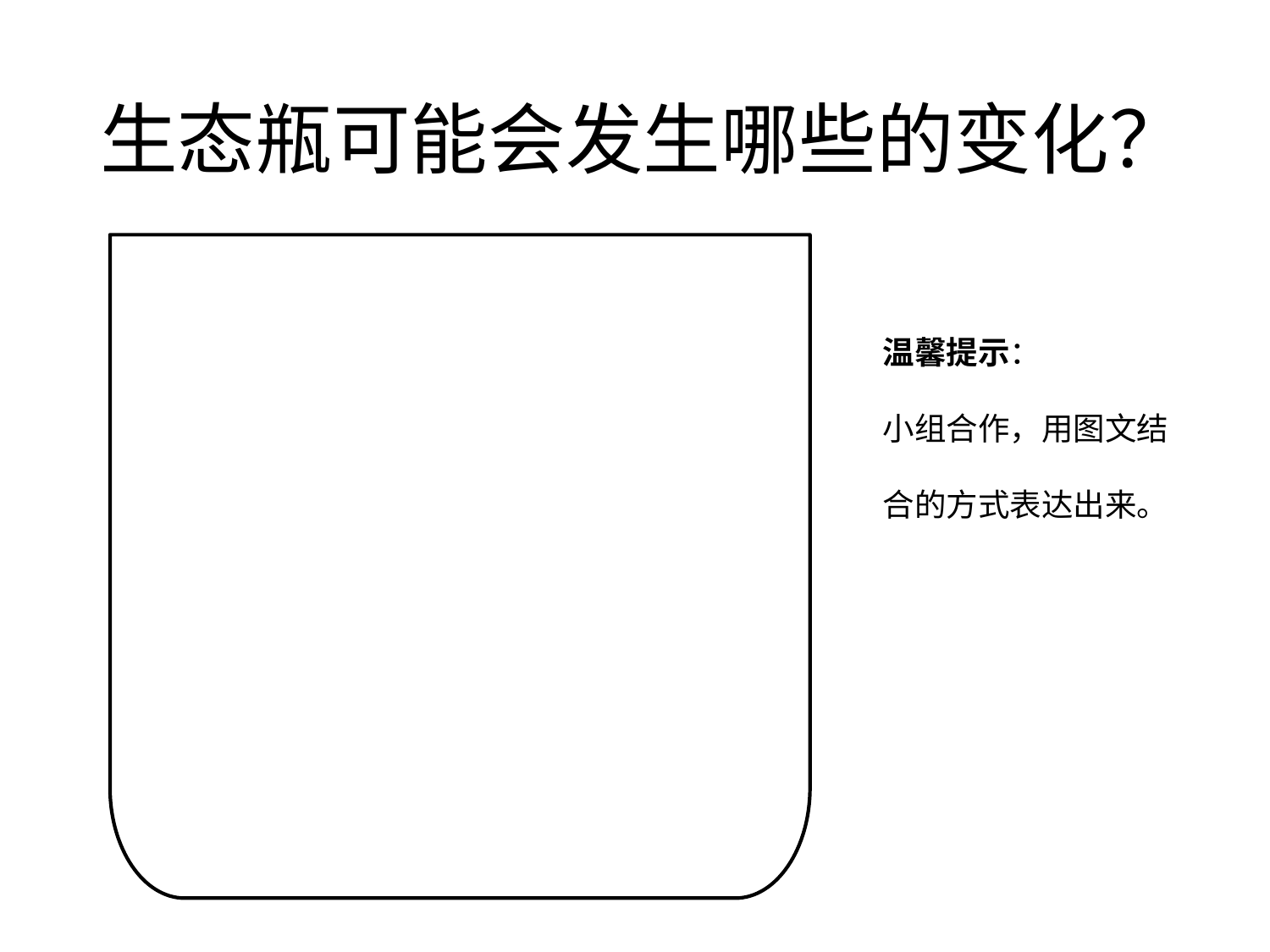

# 生态瓶可能会发生哪些的变化？

温馨提示：
小组合作，用图文结合的方式表达出来。